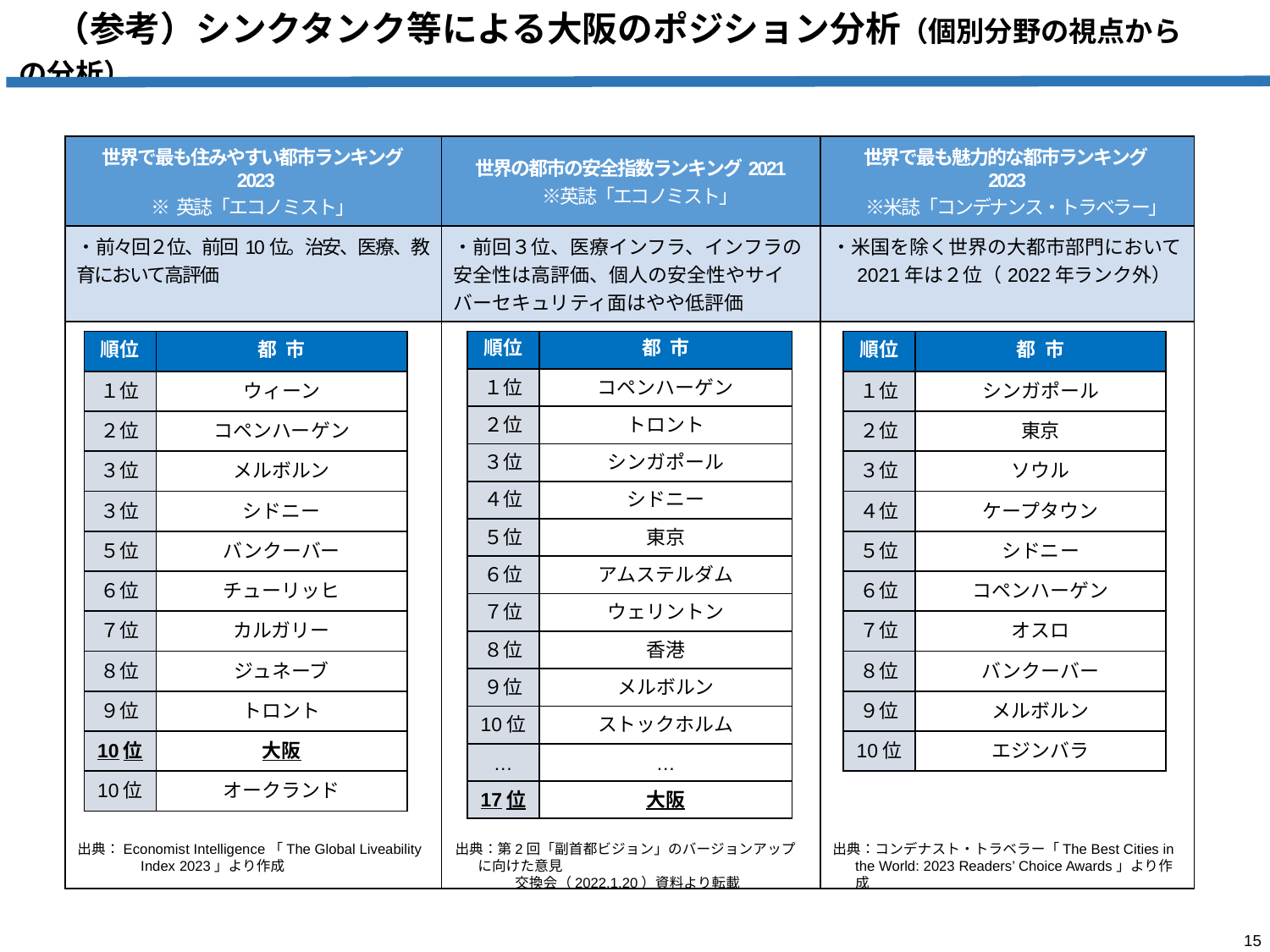

（参考）シンクタンク等による大阪のポジション分析（個別分野の視点からの分析）
| 世界で最も住みやすい都市ランキング 2023 ※英誌「エコノミスト」 | 世界の都市の安全指数ランキング2021 　※英誌「エコノミスト」 | 世界で最も魅力的な都市ランキング 2023 　※米誌「コンデナンス・トラベラー」 |
| --- | --- | --- |
| ・前々回２位、前回10位。治安、医療、教育において高評価 | ・前回３位、医療インフラ、インフラの安全性は高評価、個人の安全性やサイバーセキュリティ面はやや低評価 | ・米国を除く世界の大都市部門において　2021年は２位（2022年ランク外） |
|  |  |  |
| 順位 | 都 市 |
| --- | --- |
| １位 | ウィーン |
| ２位 | コペンハーゲン |
| ３位 | メルボルン |
| ３位 | シドニー |
| ５位 | バンクーバー |
| ６位 | チューリッヒ |
| ７位 | カルガリー |
| ８位 | ジュネーブ |
| ９位 | トロント |
| 10位 | 大阪 |
| 10位 | オークランド |
| 順位 | 都 市 |
| --- | --- |
| １位 | コペンハーゲン |
| ２位 | トロント |
| ３位 | シンガポール |
| ４位 | シドニー |
| ５位 | 東京 |
| ６位 | アムステルダム |
| ７位 | ウェリントン |
| ８位 | 香港 |
| ９位 | メルボルン |
| 10位 | ストックホルム |
| … | … |
| 17位 | 大阪 |
| 順位 | 都 市 |
| --- | --- |
| １位 | シンガポール |
| ２位 | 東京 |
| ３位 | ソウル |
| ４位 | ケープタウン |
| ５位 | シドニー |
| ６位 | コペンハーゲン |
| ７位 | オスロ |
| ８位 | バンクーバー |
| ９位 | メルボルン |
| 10位 | エジンバラ |
出典：Economist Intelligence「The Global Liveability
　　　　 Index 2023」より作成
出典：第2回「副首都ビジョン」のバージョンアップに向けた意見
　　　　 交換会（2022.1.20）資料より転載
出典：コンデナスト・トラベラー「The Best Cities in the World: 2023 Readers’ Choice Awards」より作成
15